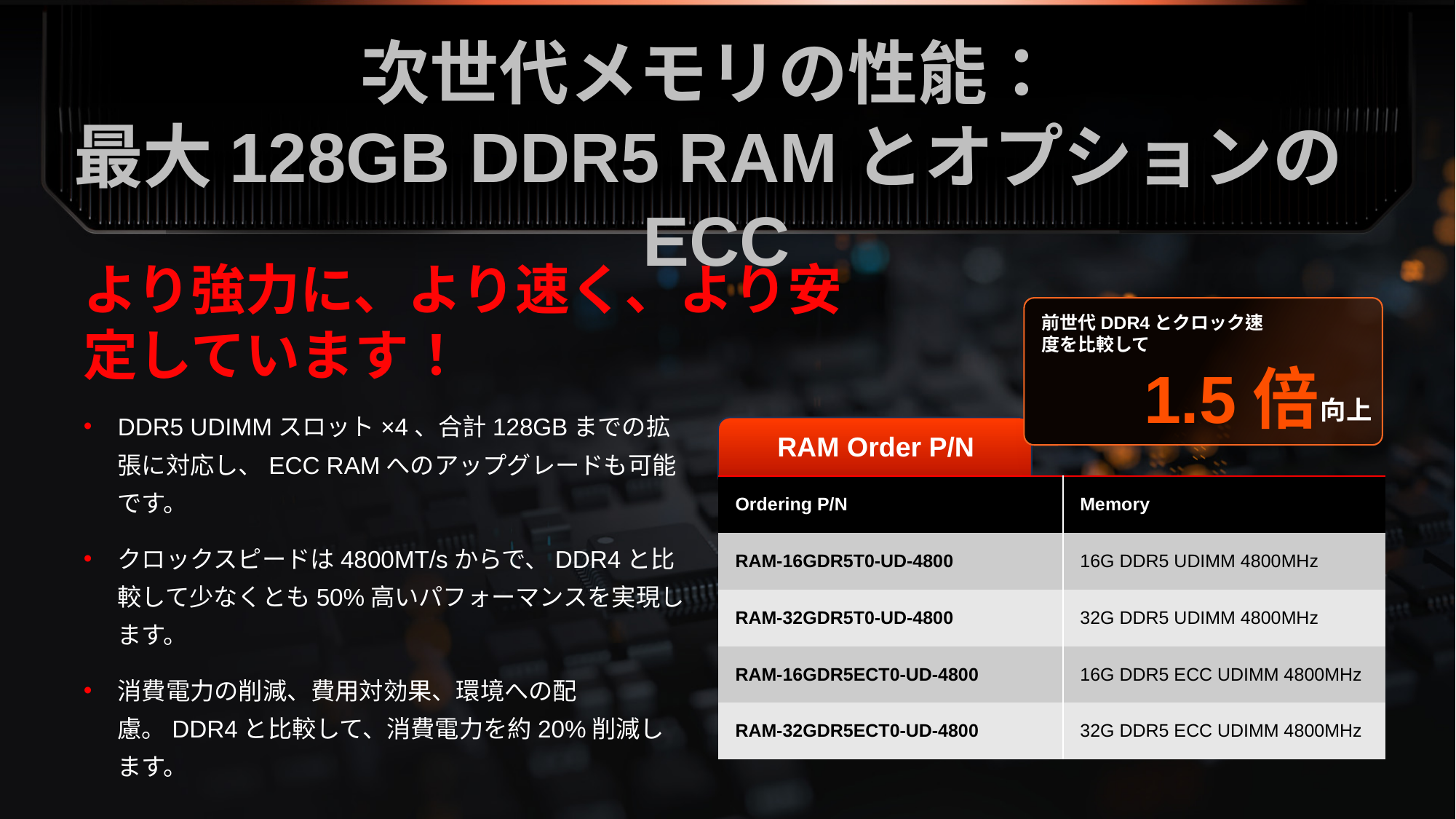

次世代メモリの性能：
最大128GB DDR5 RAMとオプションのECC
より強力に、より速く、より安定しています！

前世代DDR4とクロック速度を比較して
1.5倍
向上

DDR5 UDIMMスロット×4、合計128GBまでの拡張に対応し、ECC RAMへのアップグレードも可能です。
クロックスピードは4800MT/sからで、DDR4と比較して少なくとも50%高いパフォーマンスを実現します。
消費電力の削減、費用対効果、環境への配慮。DDR4と比較して、消費電力を約20%削減します。
RAM Order P/N
| Ordering P/N | Memory |
| --- | --- |
| RAM-16GDR5T0-UD-4800 | 16G DDR5 UDIMM 4800MHz |
| RAM-32GDR5T0-UD-4800 | 32G DDR5 UDIMM 4800MHz |
| RAM-16GDR5ECT0-UD-4800 | 16G DDR5 ECC UDIMM 4800MHz |
| RAM-32GDR5ECT0-UD-4800 | 32G DDR5 ECC UDIMM 4800MHz |